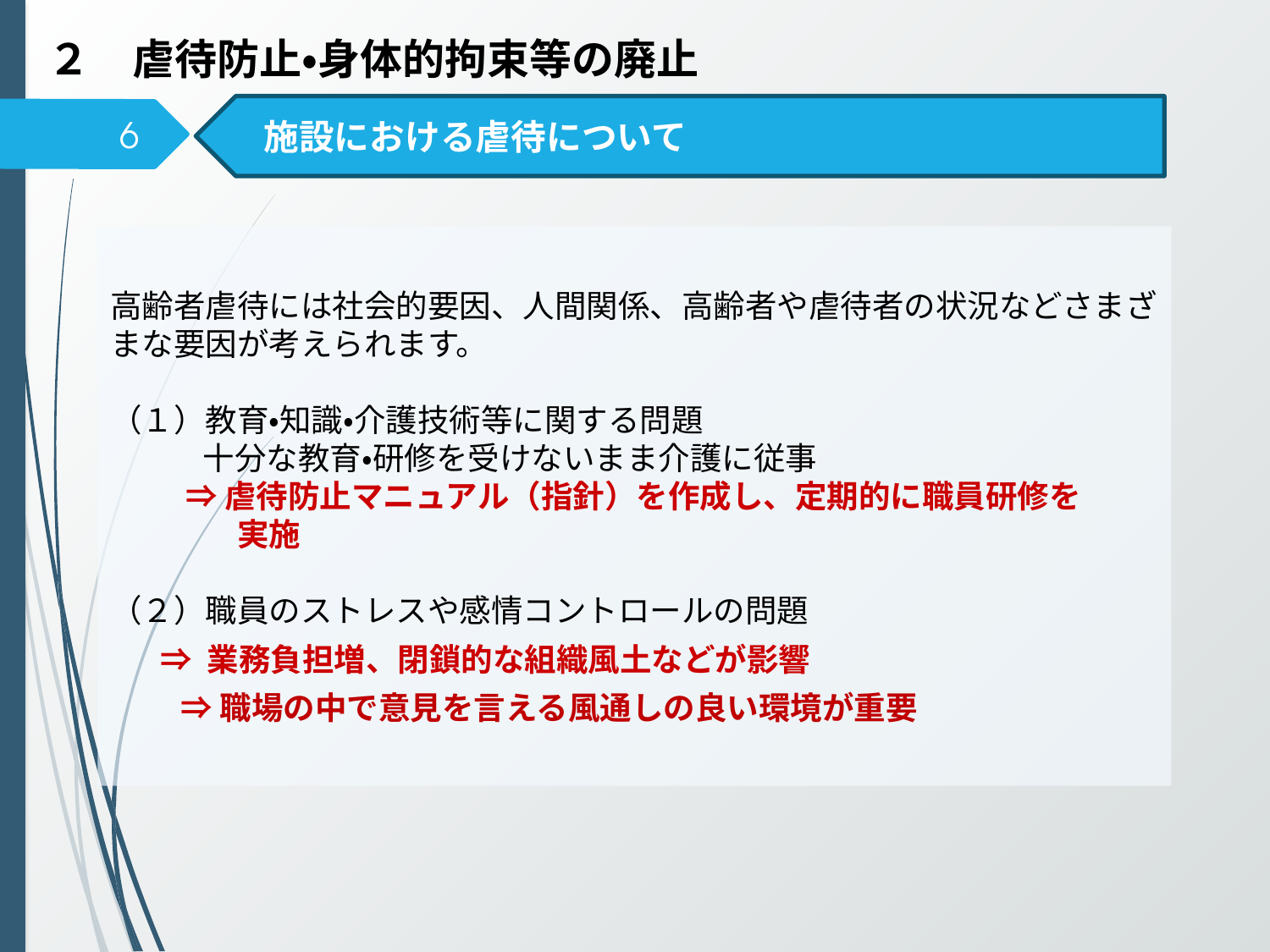

# ２　虐待防止・身体的拘束等の廃止
　施設における虐待について
6
高齢者虐待には社会的要因、人間関係、高齢者や虐待者の状況などさまざまな要因が考えられます。

（１）教育・知識・介護技術等に関する問題
 　　  十分な教育・研修を受けないまま介護に従事
 　    ⇒ 虐待防止マニュアル（指針）を作成し、定期的に職員研修を
　　　　実施

（２）職員のストレスや感情コントロールの問題
       ⇒ 業務負担増、閉鎖的な組織風土などが影響
　　 ⇒ 職場の中で意見を言える風通しの良い環境が重要